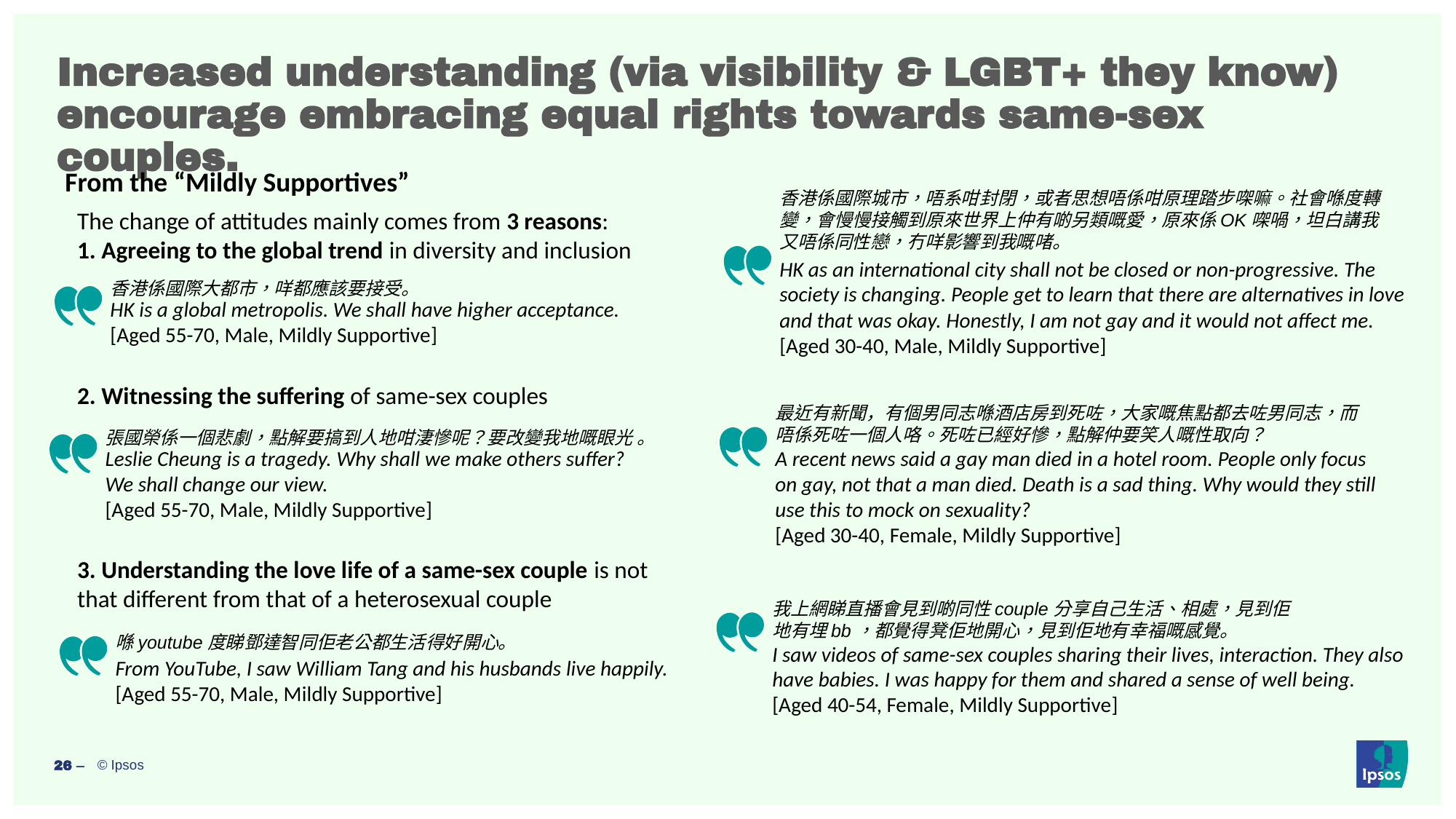

# Increased understanding (via visibility & LGBT+ they know) encourage embracing equal rights towards same-sex couples.
From the “Mildly Supportives”
香港係國際城市，唔系咁封閉，或者思想唔係咁原理踏步㗎嘛。社會喺度轉變，會慢慢接觸到原來世界上仲有啲另類嘅愛，原來係OK㗎喎，坦白講我又唔係同性戀，冇咩影響到我嘅啫。
The change of attitudes mainly comes from 3 reasons:
1. Agreeing to the global trend in diversity and inclusion

2. Witnessing the suffering of same-sex couples

3. Understanding the love life of a same-sex couple is not that different from that of a heterosexual couple

HK as an international city shall not be closed or non-progressive. The society is changing. People get to learn that there are alternatives in love and that was okay. Honestly, I am not gay and it would not affect me.
[Aged 30-40, Male, Mildly Supportive]
香港係國際大都市，咩都應該要接受。

HK is a global metropolis. We shall have higher acceptance.
[Aged 55-70, Male, Mildly Supportive]
最近有新聞，有個男同志喺酒店房到死咗，大家嘅焦點都去咗男同志，而唔係死咗一個人咯。死咗已經好慘，點解仲要笑人嘅性取向？
張國榮係一個悲劇，點解要搞到人地咁淒慘呢？要改變我地嘅眼光 。

A recent news said a gay man died in a hotel room. People only focus on gay, not that a man died. Death is a sad thing. Why would they still use this to mock on sexuality?
[Aged 30-40, Female, Mildly Supportive]
Leslie Cheung is a tragedy. Why shall we make others suffer? We shall change our view.
[Aged 55-70, Male, Mildly Supportive]
我上網睇直播會見到啲同性couple分享自己生活、相處，見到佢地有埋bb，都覺得凳佢地開心，見到佢地有幸福嘅感覺。

喺youtube度睇鄧達智同佢老公都生活得好開心。
I saw videos of same-sex couples sharing their lives, interaction. They also have babies. I was happy for them and shared a sense of well being.
[Aged 40-54, Female, Mildly Supportive]

From YouTube, I saw William Tang and his husbands live happily.
[Aged 55-70, Male, Mildly Supportive]
26 ‒